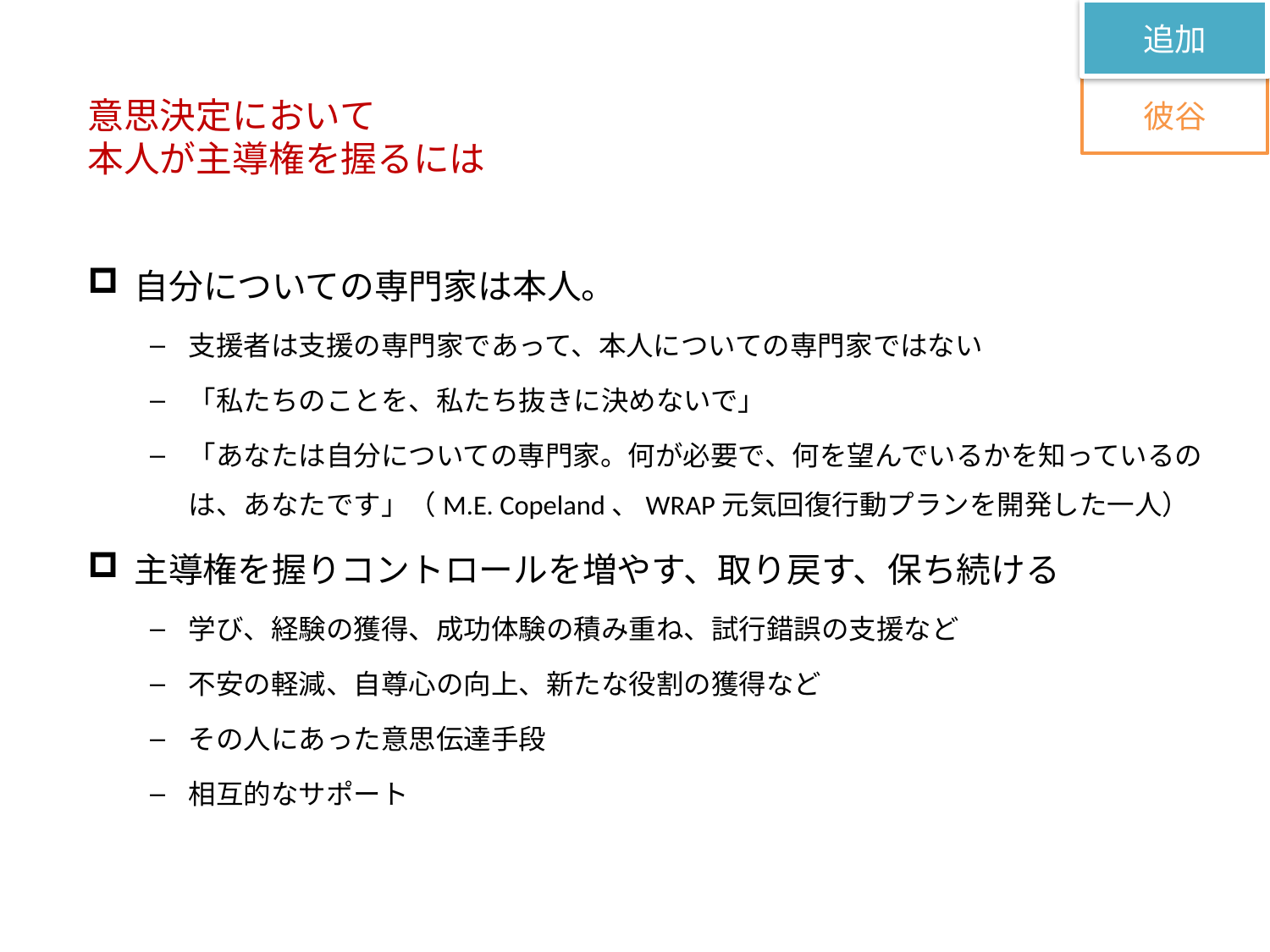

追加
彼谷
# 意思決定において 本人が主導権を握るには
自分についての専門家は本人。
支援者は支援の専門家であって、本人についての専門家ではない
「私たちのことを、私たち抜きに決めないで」
「あなたは自分についての専門家。何が必要で、何を望んでいるかを知っているのは、あなたです」（M.E. Copeland、WRAP元気回復行動プランを開発した一人）
主導権を握りコントロールを増やす、取り戻す、保ち続ける
学び、経験の獲得、成功体験の積み重ね、試行錯誤の支援など
不安の軽減、自尊心の向上、新たな役割の獲得など
その人にあった意思伝達手段
相互的なサポート